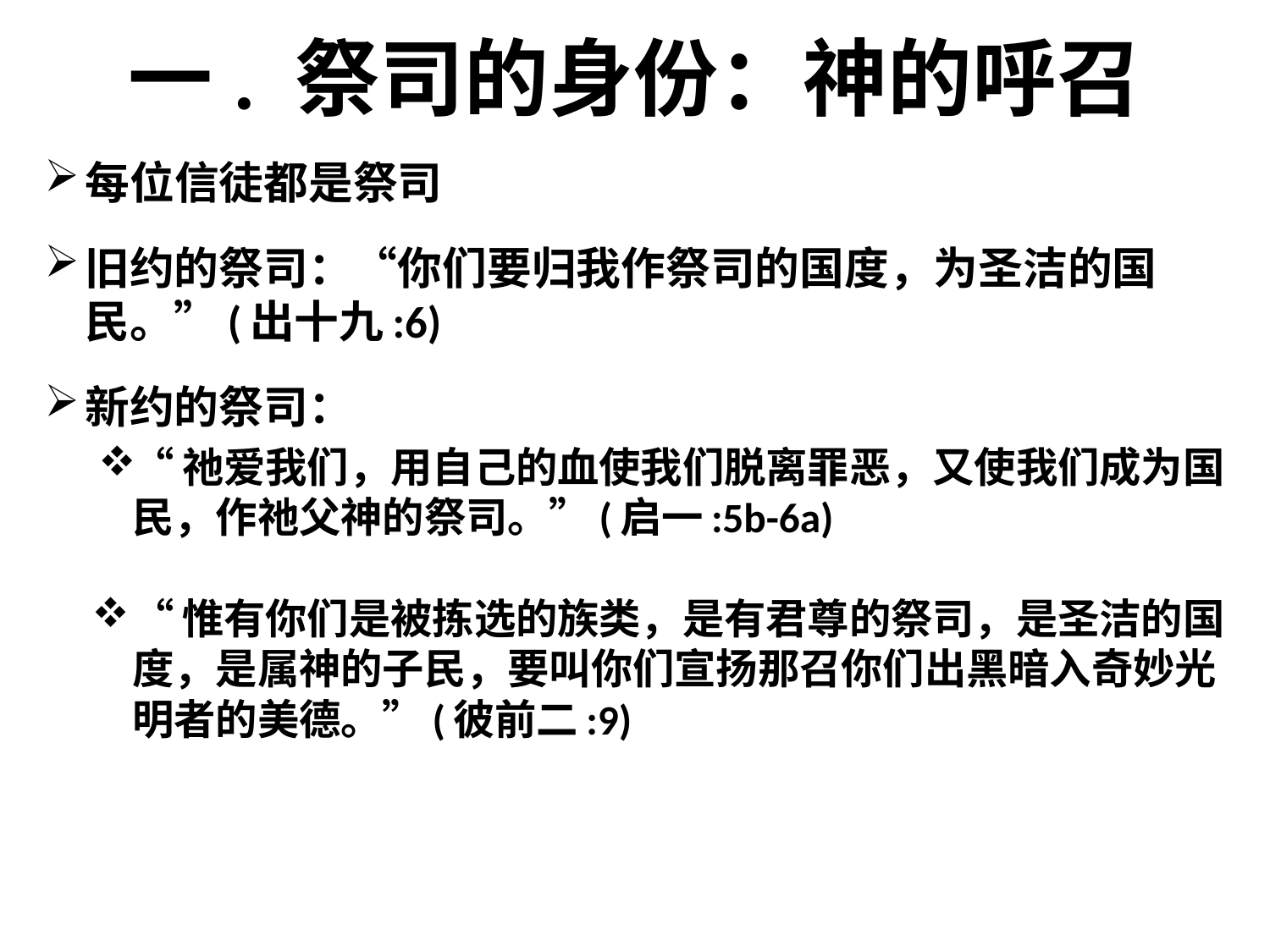

# 一. 祭司的身份：神的呼召
每位信徒都是祭司

旧约的祭司：“你们要归我作祭司的国度，为圣洁的国民。”(出十九:6)

新约的祭司：
“祂爱我们，用自己的血使我们脱离罪恶，又使我们成为国民，作祂父神的祭司。”(启一:5b-6a)

“惟有你们是被拣选的族类，是有君尊的祭司，是圣洁的国度，是属神的子民，要叫你们宣扬那召你们出黑暗入奇妙光明者的美德。”(彼前二:9)